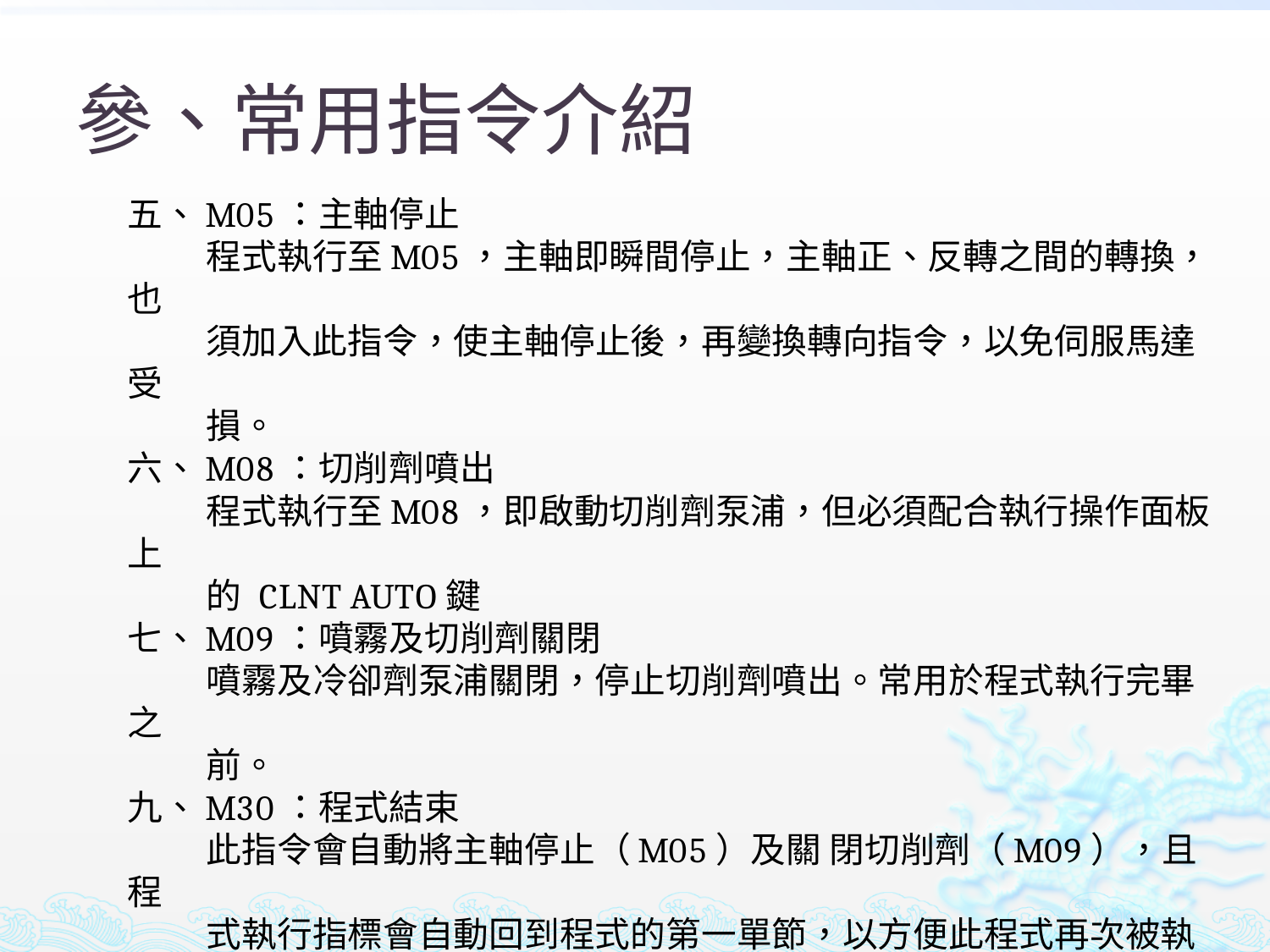

# 參、常用指令介紹
五、M05：主軸停止
         程式執行至M05，主軸即瞬間停止，主軸正、反轉之間的轉換，也
         須加入此指令，使主軸停止後，再變換轉向指令，以免伺服馬達受
         損。
六、M08：切削劑噴出
         程式執行至M08，即啟動切削劑泵浦，但必須配合執行操作面板上
         的 CLNT AUTO鍵
七、M09：噴霧及切削劑關閉
         噴霧及冷卻劑泵浦關閉，停止切削劑噴出。常用於程式執行完畢之
         前。
九、M30：程式結束
         此指令會自動將主軸停止（M05）及關 閉切削劑（M09），且程
         式執行指標會自動回到程式的第一單節，以方便此程式再次被執行。